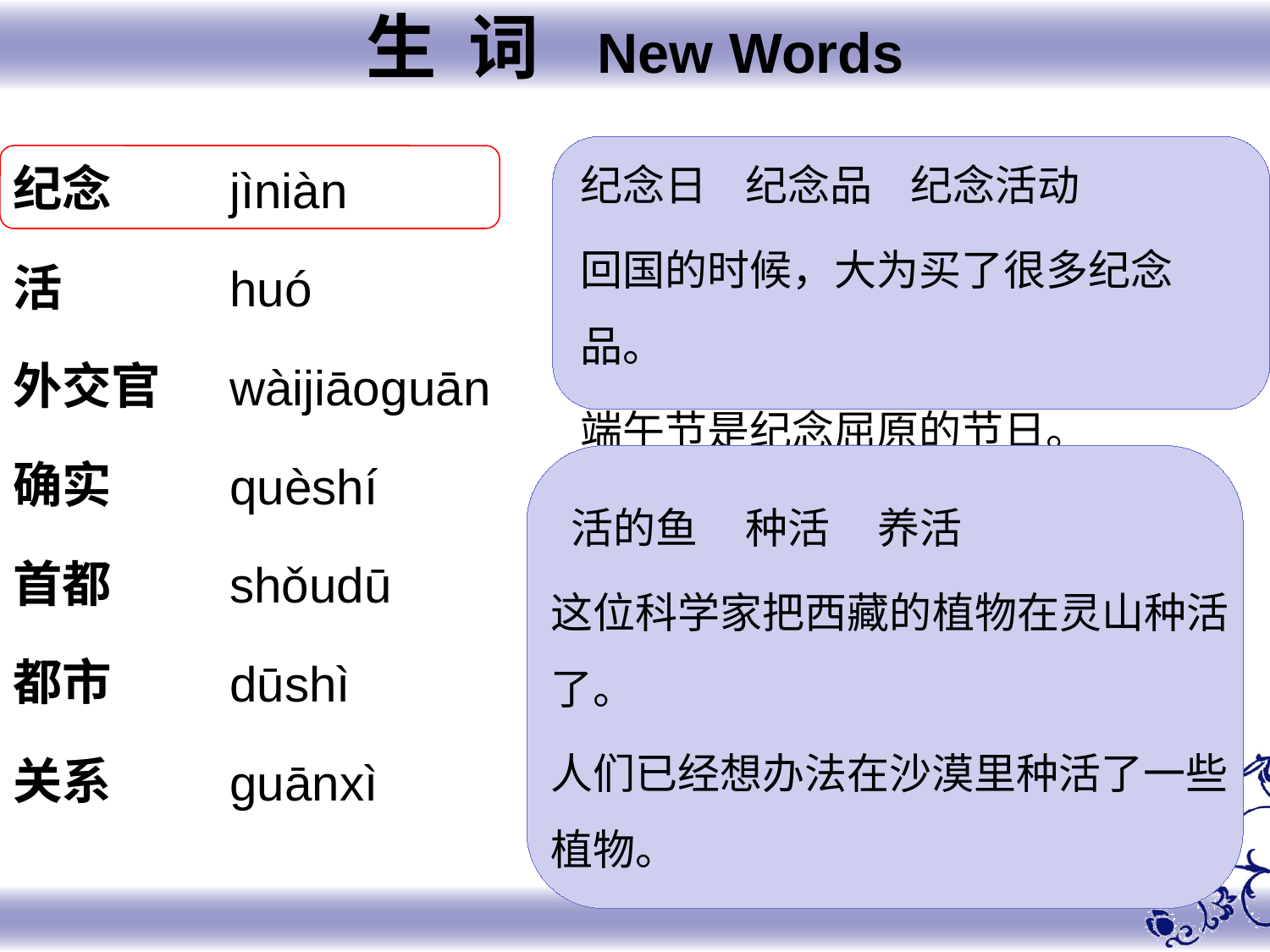

生  词   New Words
纪念
活
外交官
确实
首都
都市
关系

jìniàn
huó
wàijiāoguān
quèshí
shǒudū
dūshì
guānxì
纪念日    纪念品    纪念活动
回国的时候，大为买了很多纪念品。
端午节是纪念屈原的节日。

 活的鱼     种活     养活
这位科学家把西藏的植物在灵山种活了。
人们已经想办法在沙漠里种活了一些植物。